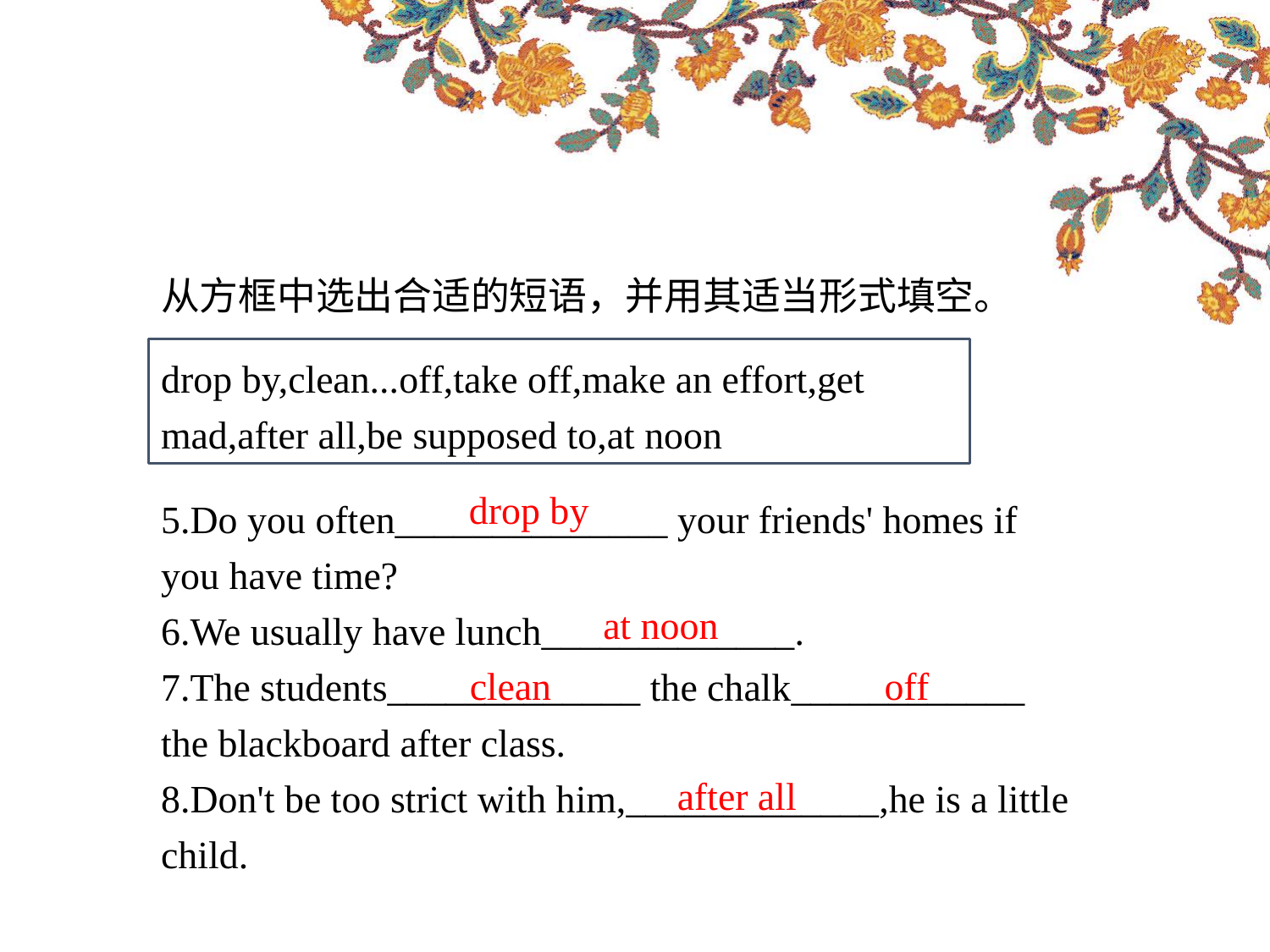

从方框中选出合适的短语，并用其适当形式填空。

5.Do you often______________ your friends' homes if you have time?
6.We usually have lunch_____________.
7.The students_____________ the chalk____________ the blackboard after class.
8.Don't be too strict with him,_____________,he is a little child.
drop by,clean...off,take off,make an effort,get mad,after all,be supposed to,at noon
drop by
at noon
off
clean
after all